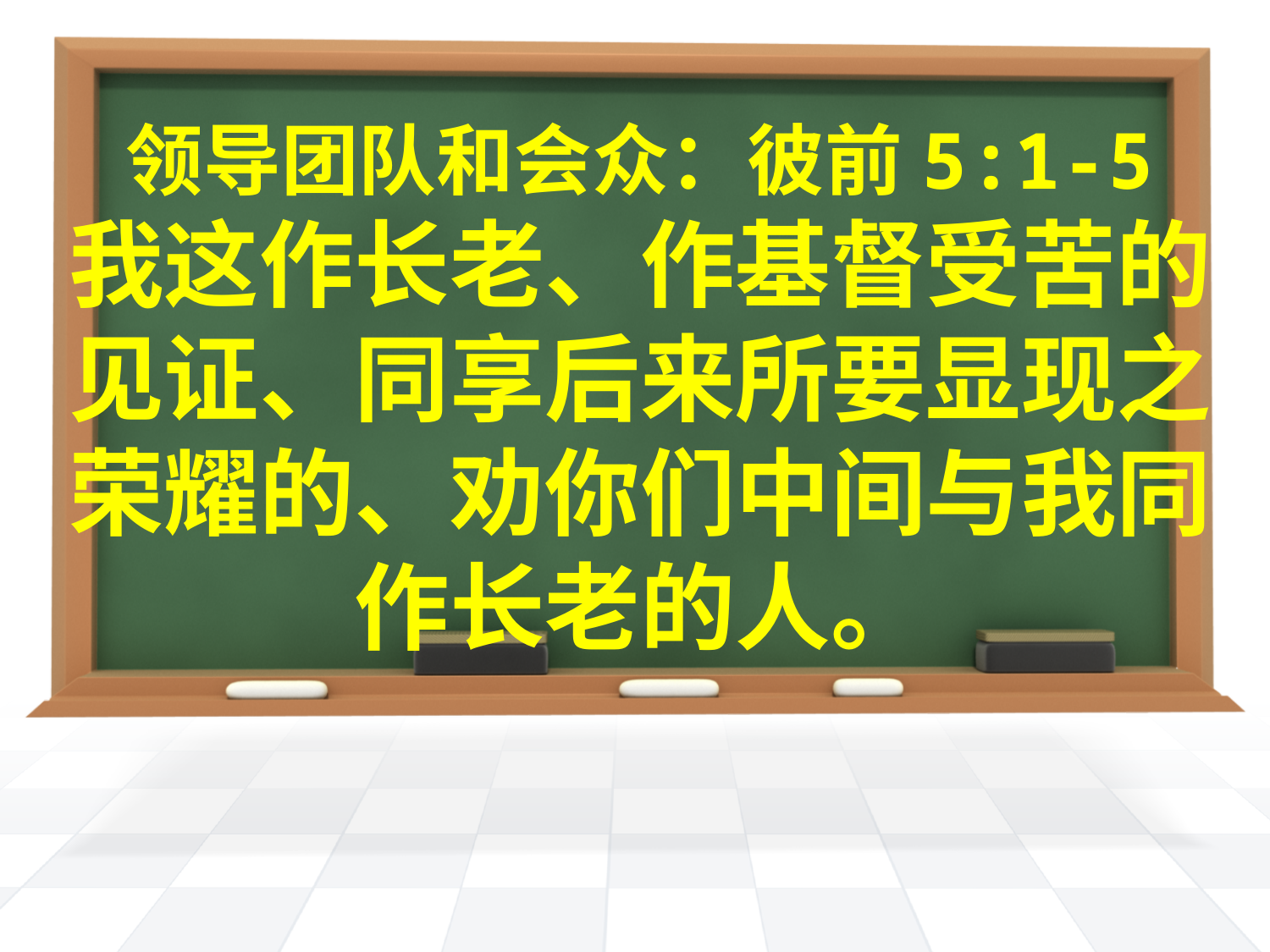

领导团队和会众：彼前5:1-5
我这作长老、作基督受苦的见证、同享后来所要显现之荣耀的、劝你们中间与我同作长老的人。